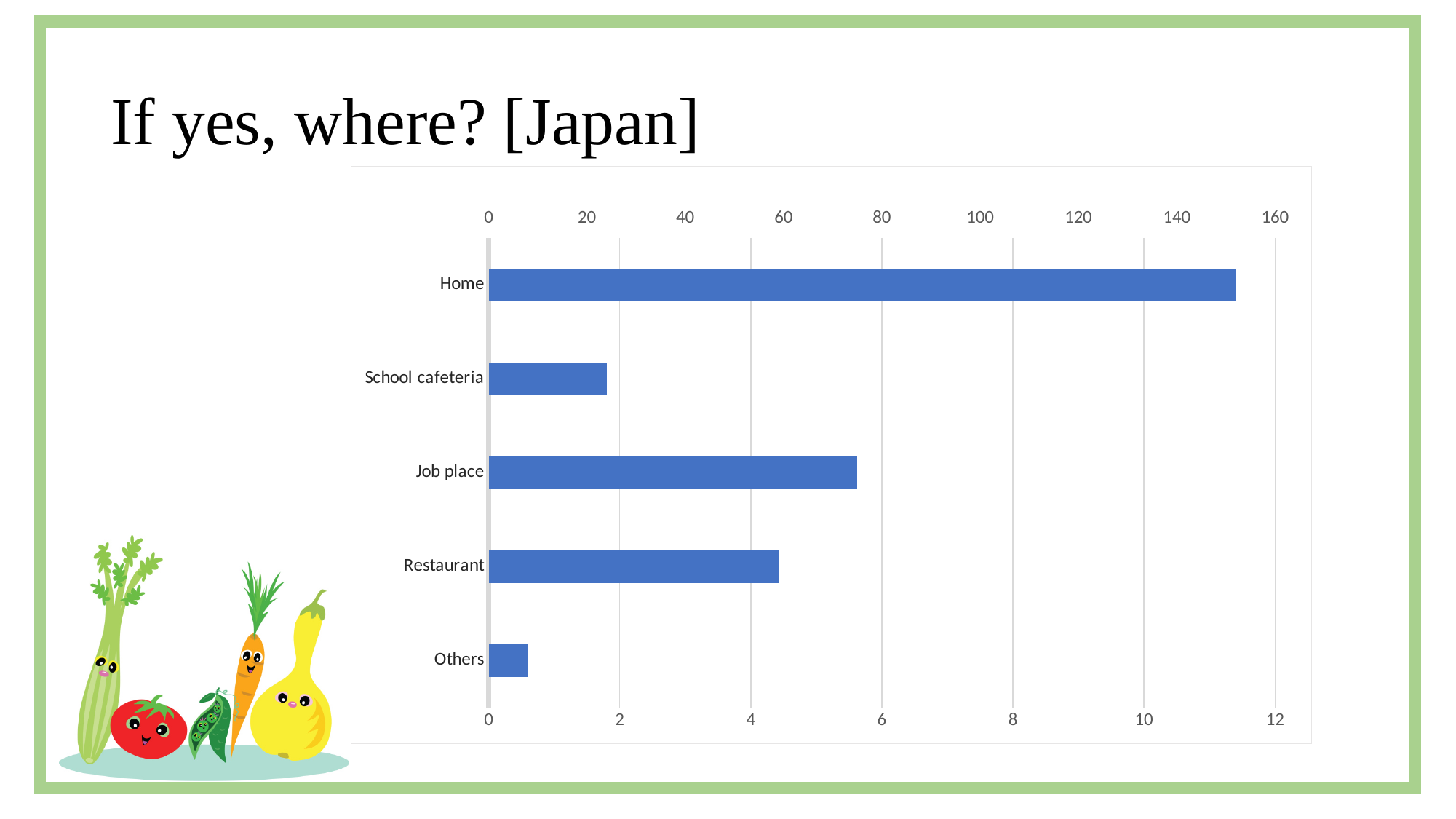

# If yes, where? [Japan]

### Chart

| Category | 列2 | 列3 | 系列 1 |
|---|---|---|---|
| Others | None | None | 8.0 |
| Restaurant | None | None | 59.0 |
| Job place | None | None | 75.0 |
| School cafeteria | None | None | 24.0 |
| Home | None | None | 152.0 |